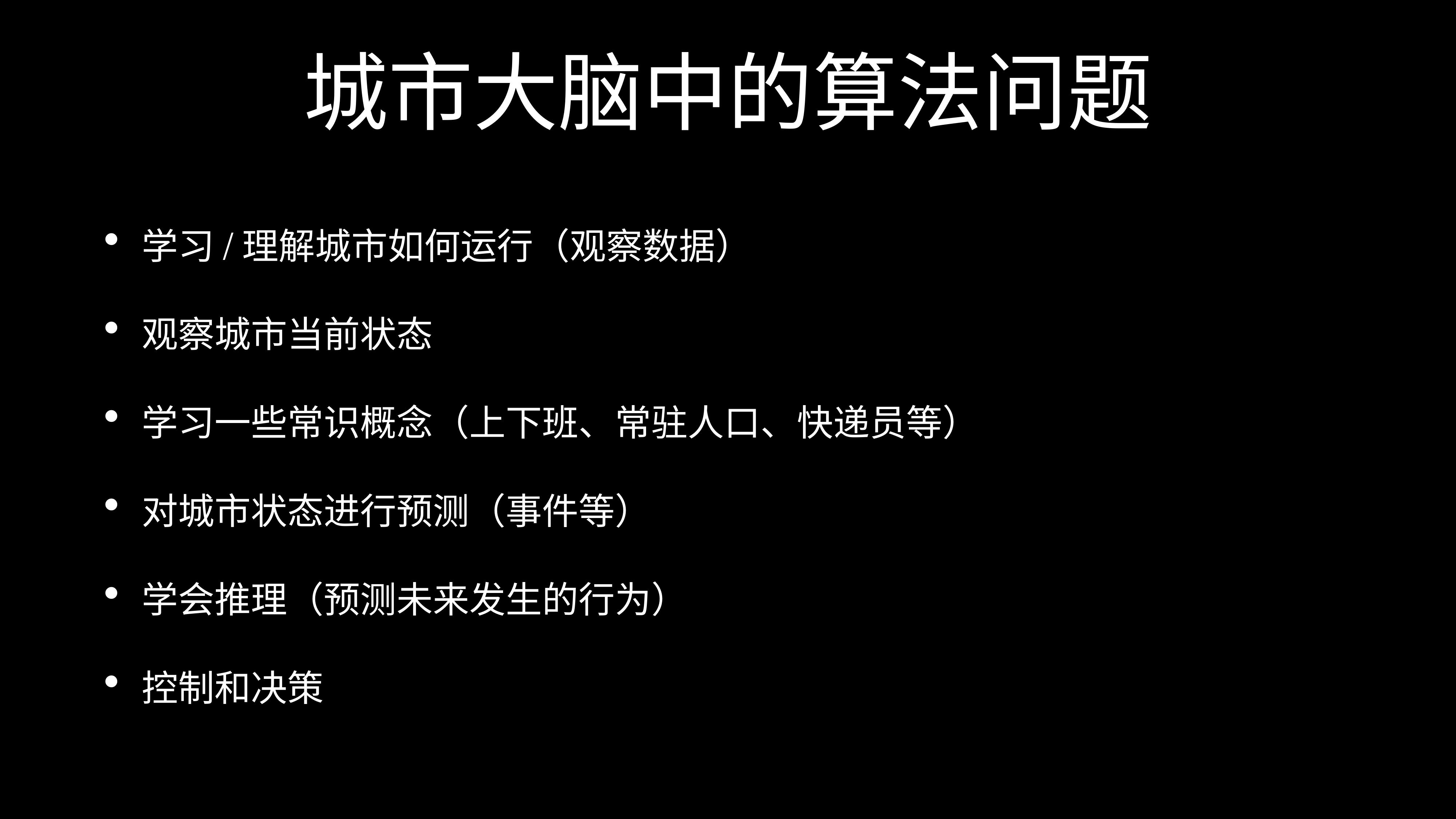

# 城市大脑中的算法问题
学习/理解城市如何运行（观察数据）
观察城市当前状态
学习一些常识概念（上下班、常驻人口、快递员等）
对城市状态进行预测（事件等）
学会推理（预测未来发生的行为）
控制和决策